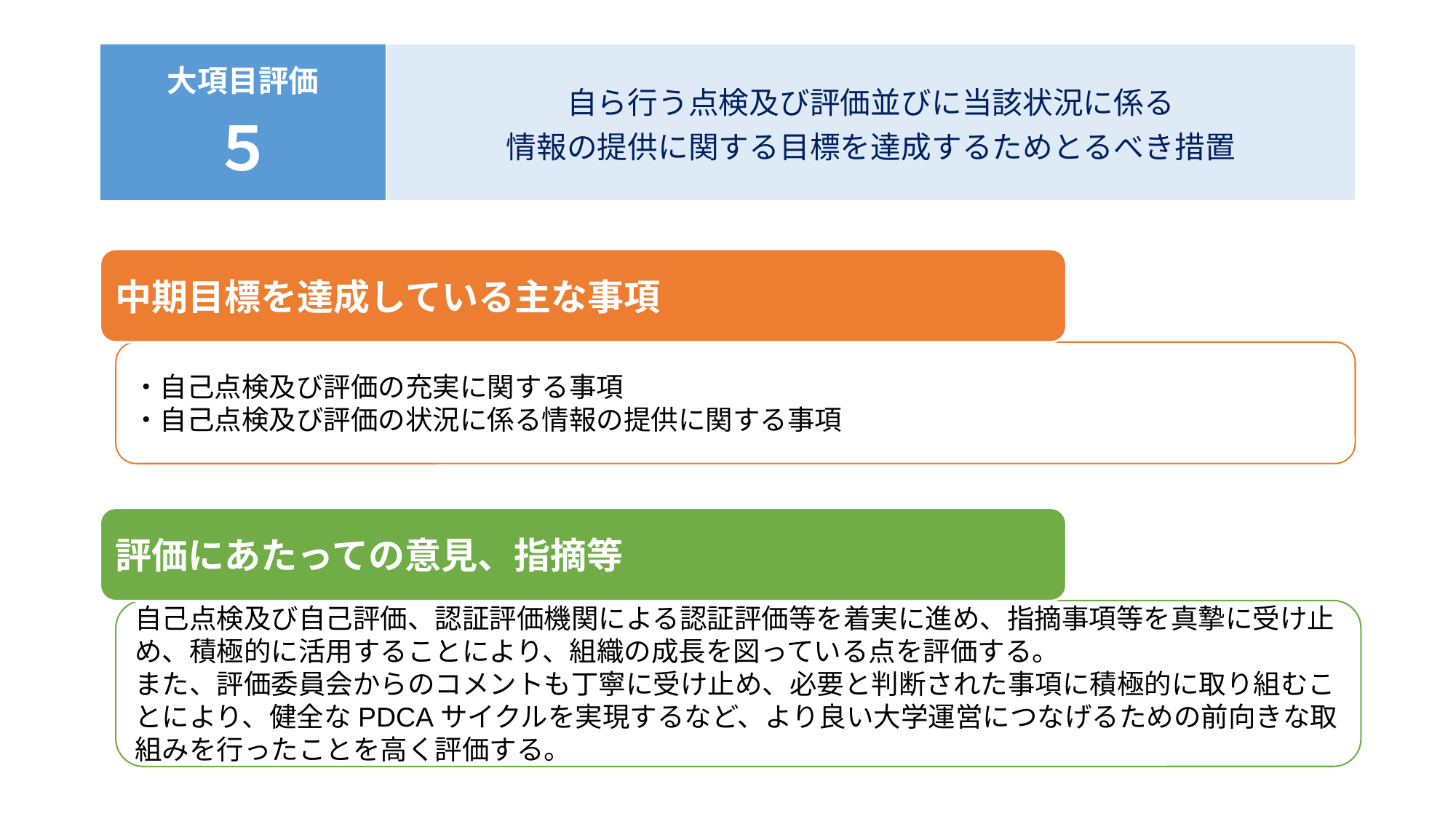

#
| 大項目評価 ５ | 自ら行う点検及び評価並びに当該状況に係る 情報の提供に関する目標を達成するためとるべき措置 |
| --- | --- |
中期目標を達成している主な事項
・自己点検及び評価の充実に関する事項
・自己点検及び評価の状況に係る情報の提供に関する事項
評価にあたっての意見、指摘等
自己点検及び自己評価、認証評価機関による認証評価等を着実に進め、指摘事項等を真摯に受け止め、積極的に活用することにより、組織の成長を図っている点を評価する。
また、評価委員会からのコメントも丁寧に受け止め、必要と判断された事項に積極的に取り組むことにより、健全なPDCAサイクルを実現するなど、より良い大学運営につなげるための前向きな取組みを行ったことを高く評価する。